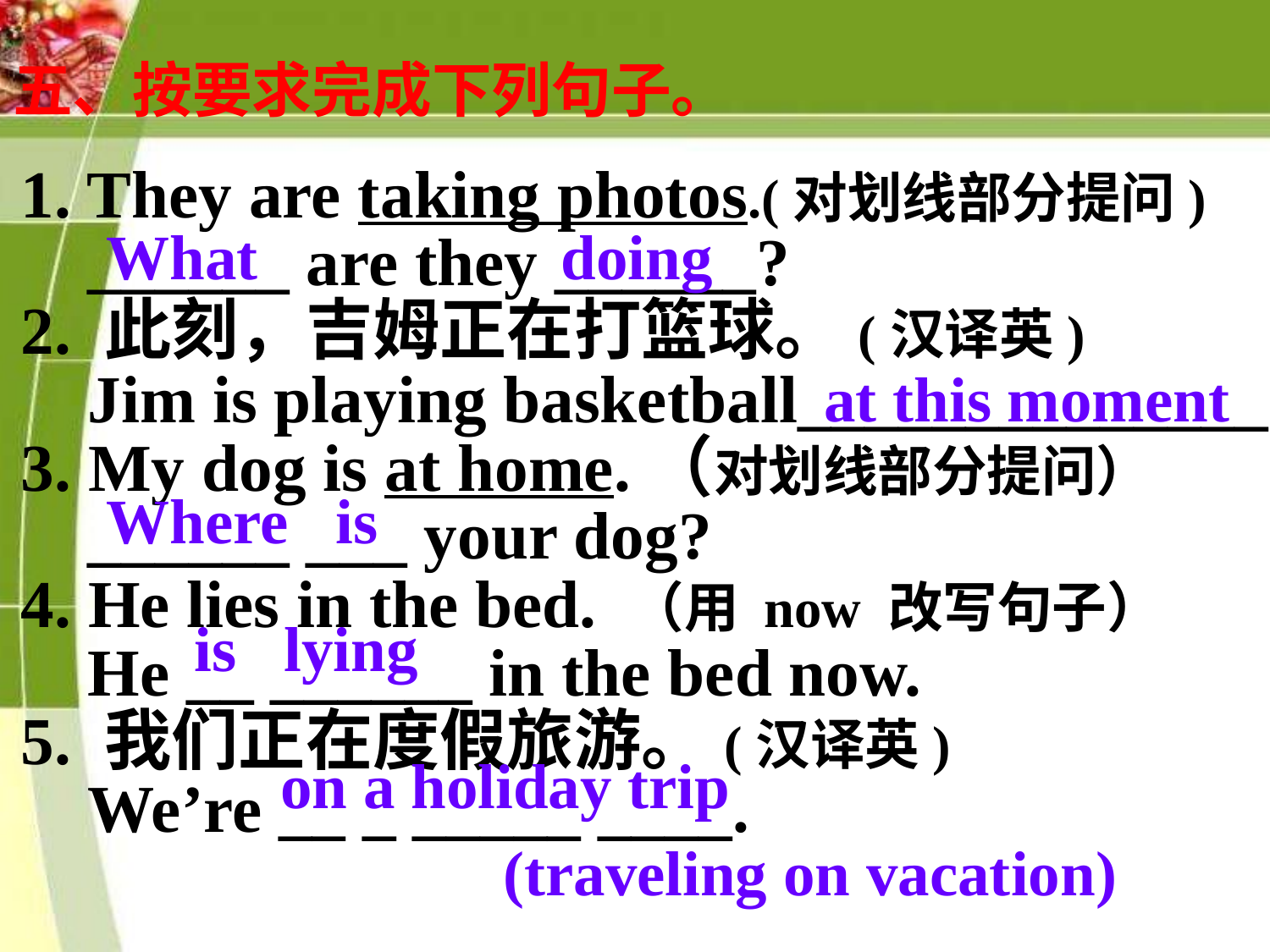

# 五、按要求完成下列句子。
1. They are taking photos.(对划线部分提问)
    ______ are they ______?
2. 此刻，吉姆正在打篮球。(汉译英)
    Jim is playing basketball______________.
3. My dog is at home.（对划线部分提问）
    ______ ___ your dog?
4. He lies in the bed. （用 now 改写句子）
    He __ ______ in the bed now.
5. 我们正在度假旅游。(汉译英)
    We’re __ _ _____ ____.
What
doing
at this moment
Where   is
is   lying
 on a holiday trip
 (traveling on vacation)